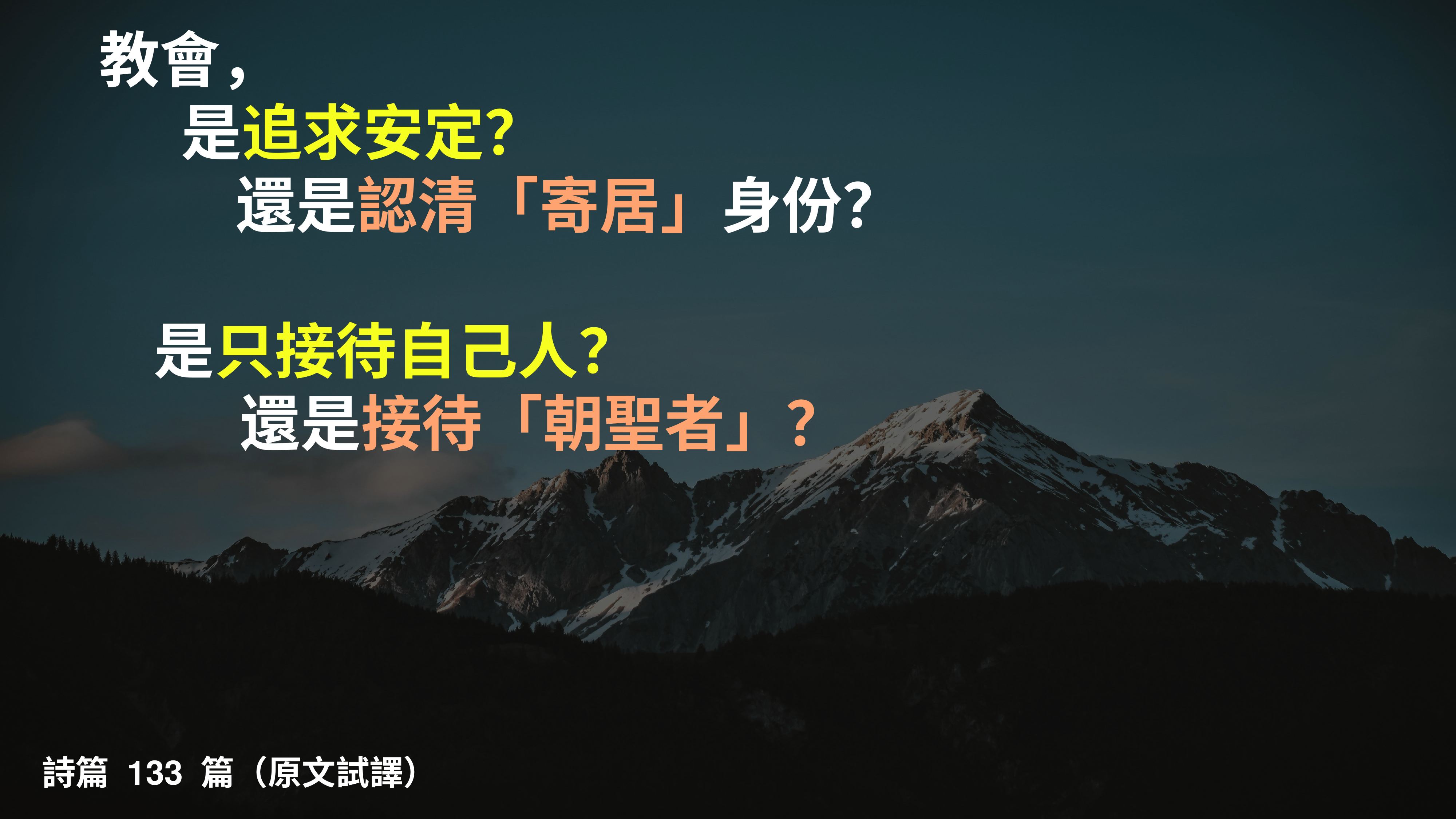

# 教會，
    是追求安定？
    還是認清「寄居」身份？

是只接待自己人？
 還是接待「朝聖者」？
詩篇 133 篇（原文試譯）